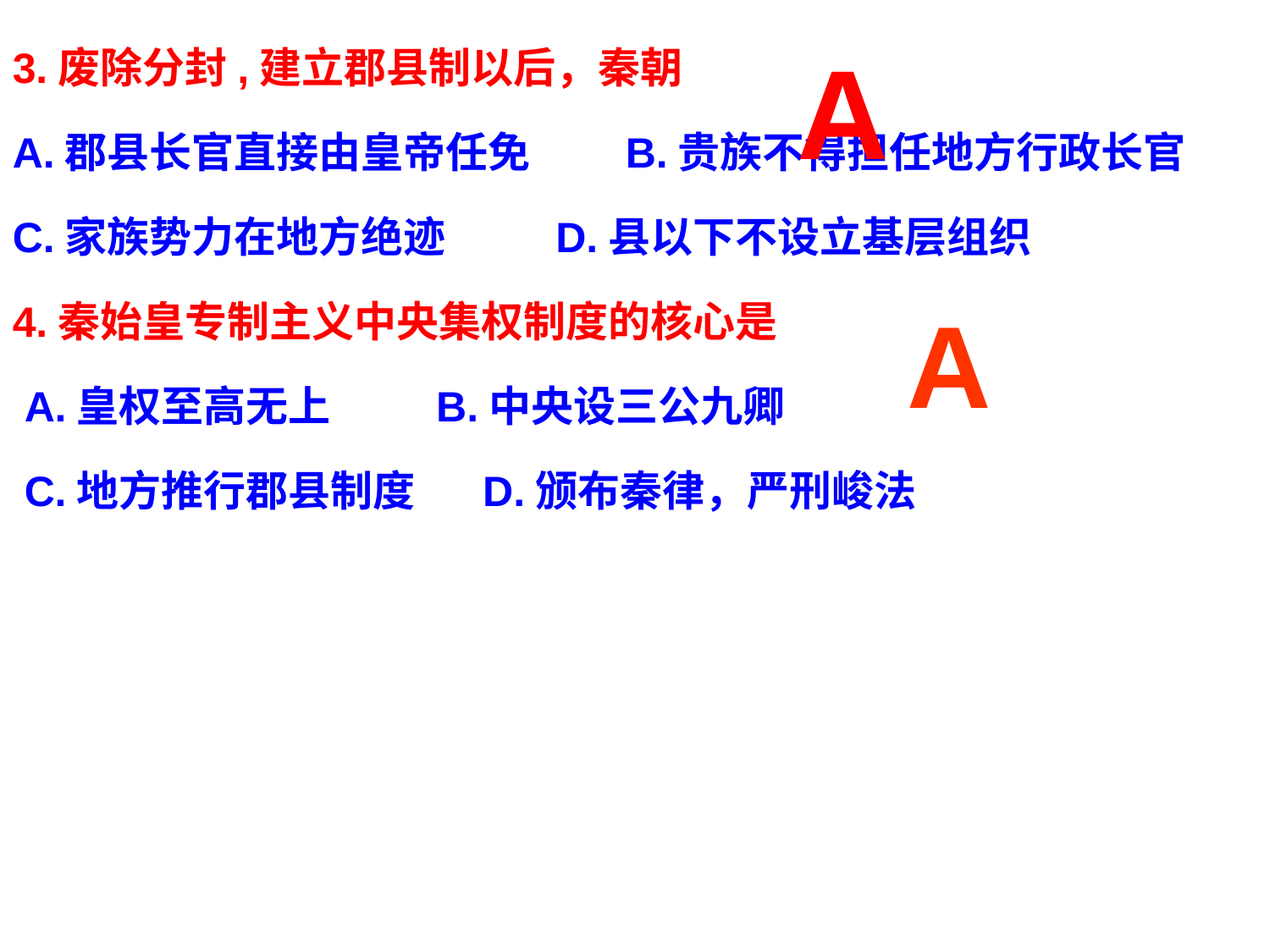

3.废除分封,建立郡县制以后，秦朝
A.郡县长官直接由皇帝任免　　B.贵族不得担任地方行政长官
C.家族势力在地方绝迹     　 D.县以下不设立基层组织
4.秦始皇专制主义中央集权制度的核心是
 A.皇权至高无上          B.中央设三公九卿
 C.地方推行郡县制度      D.颁布秦律，严刑峻法

A
A